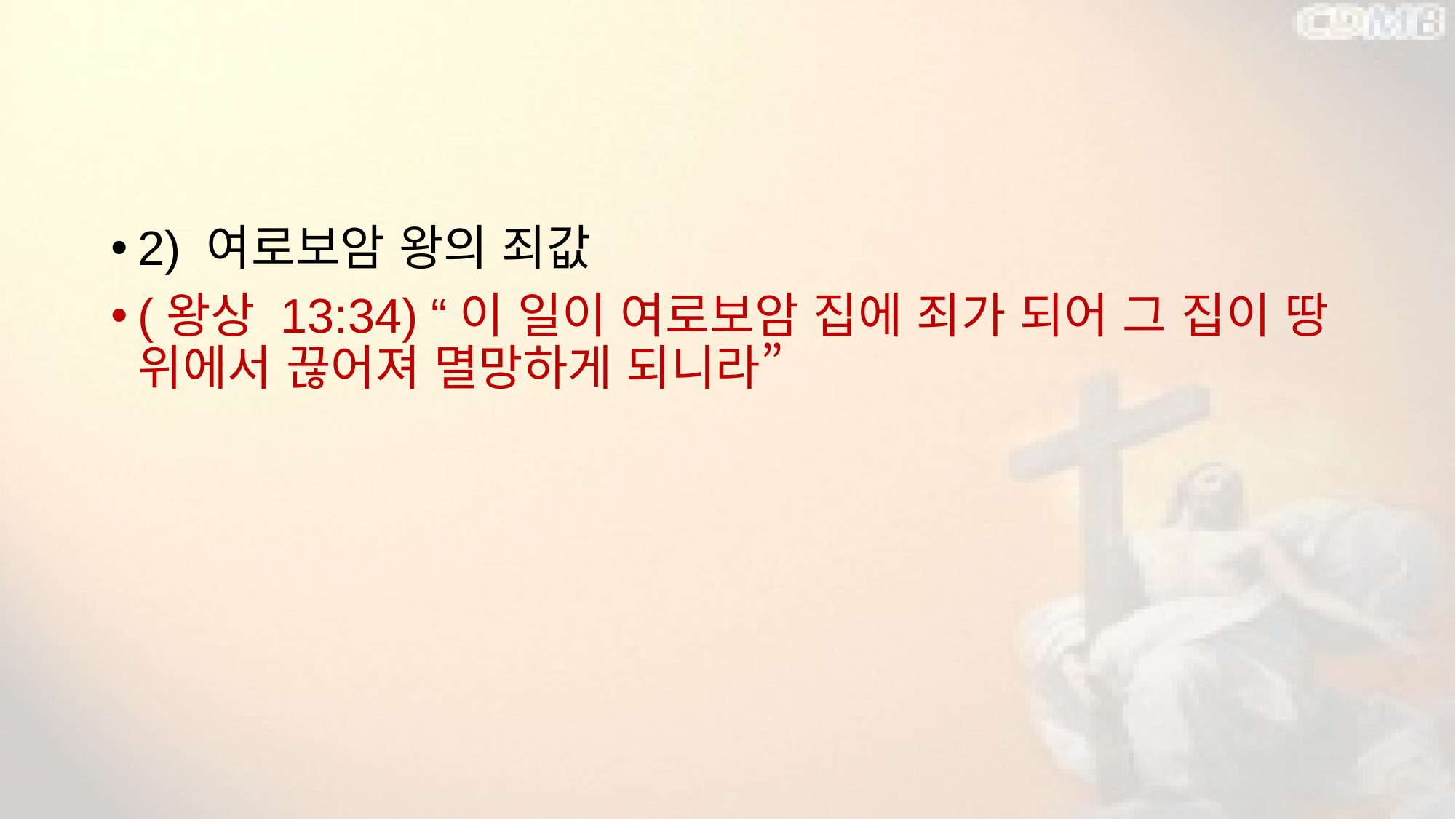

#
2) 여로보암 왕의 죄값
(왕상 13:34) “이 일이 여로보암 집에 죄가 되어 그 집이 땅 위에서 끊어져 멸망하게 되니라”